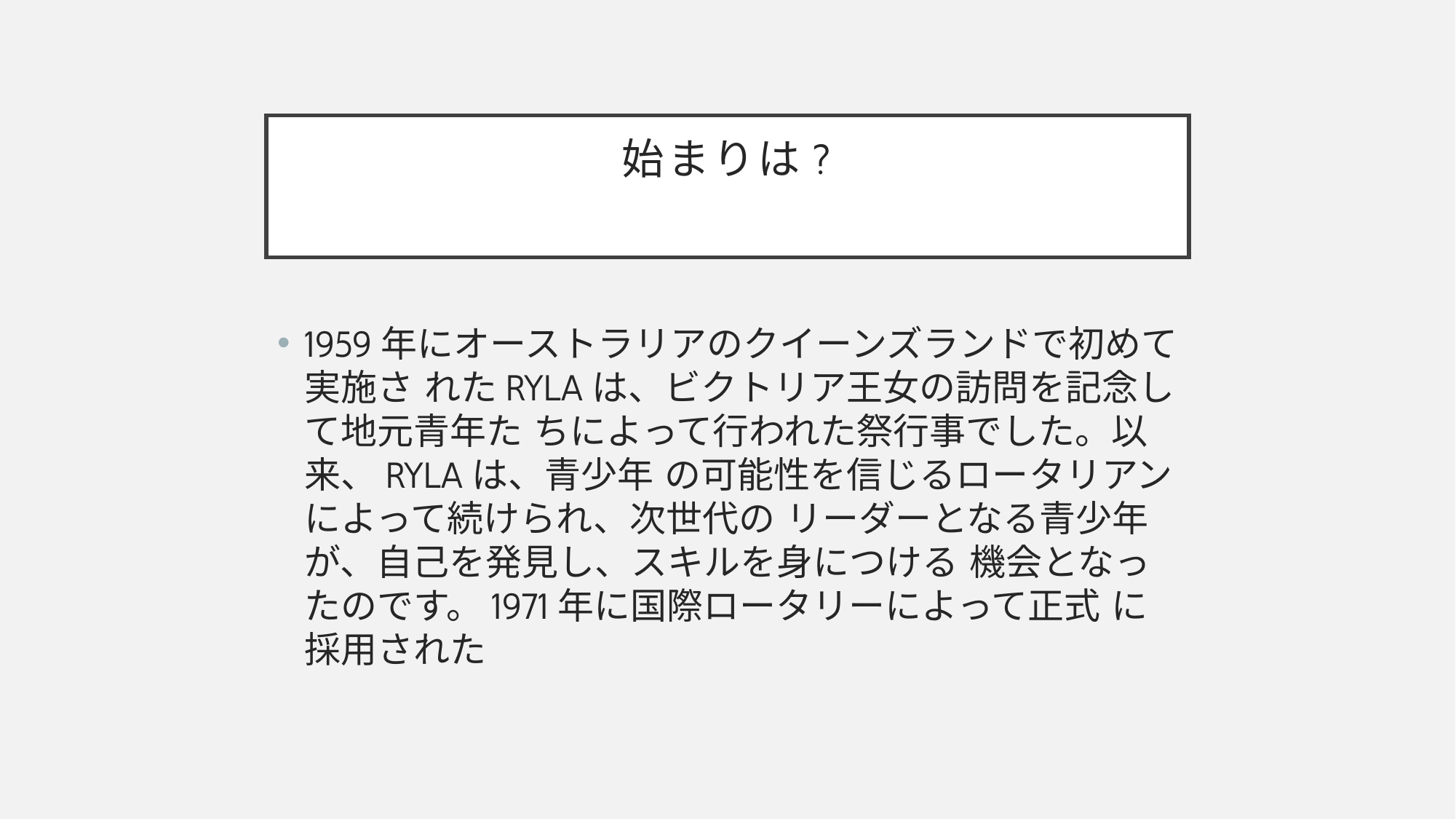

# 始まりは?
1959年にオーストラリアのクイーンズランドで初めて実施さ れたRYLAは、ビクトリア王女の訪問を記念して地元青年た ちによって行われた祭行事でした。以来、RYLAは、青少年 の可能性を信じるロータリアンによって続けられ、次世代の リーダーとなる青少年が、自己を発見し、スキルを身につける 機会となったのです。1971年に国際ロータリーによって正式 に採用された